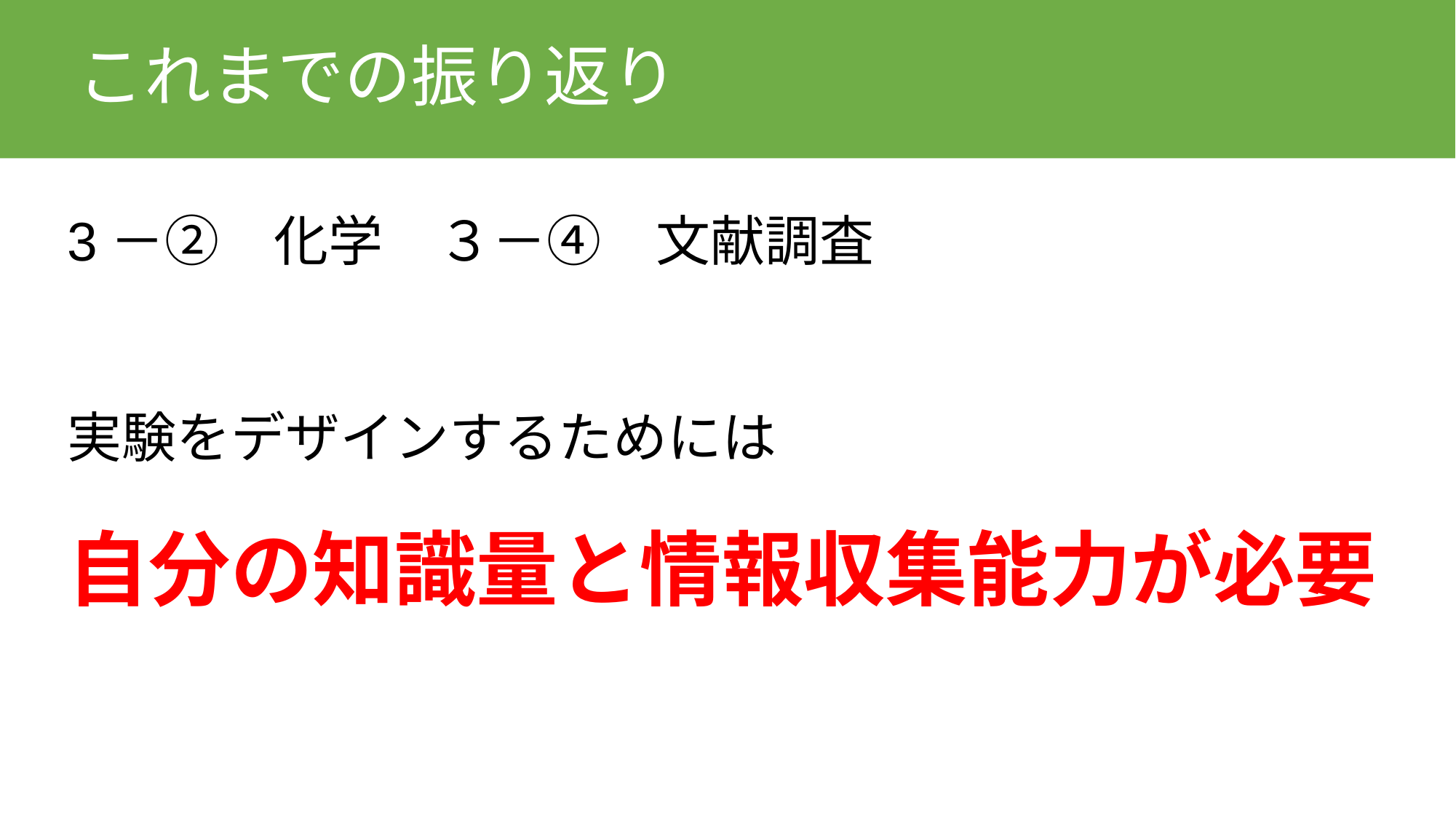

# これまでの振り返り
3－②　化学　３－④　文献調査

実験をデザインするためには
自分の知識量と情報収集能力が必要